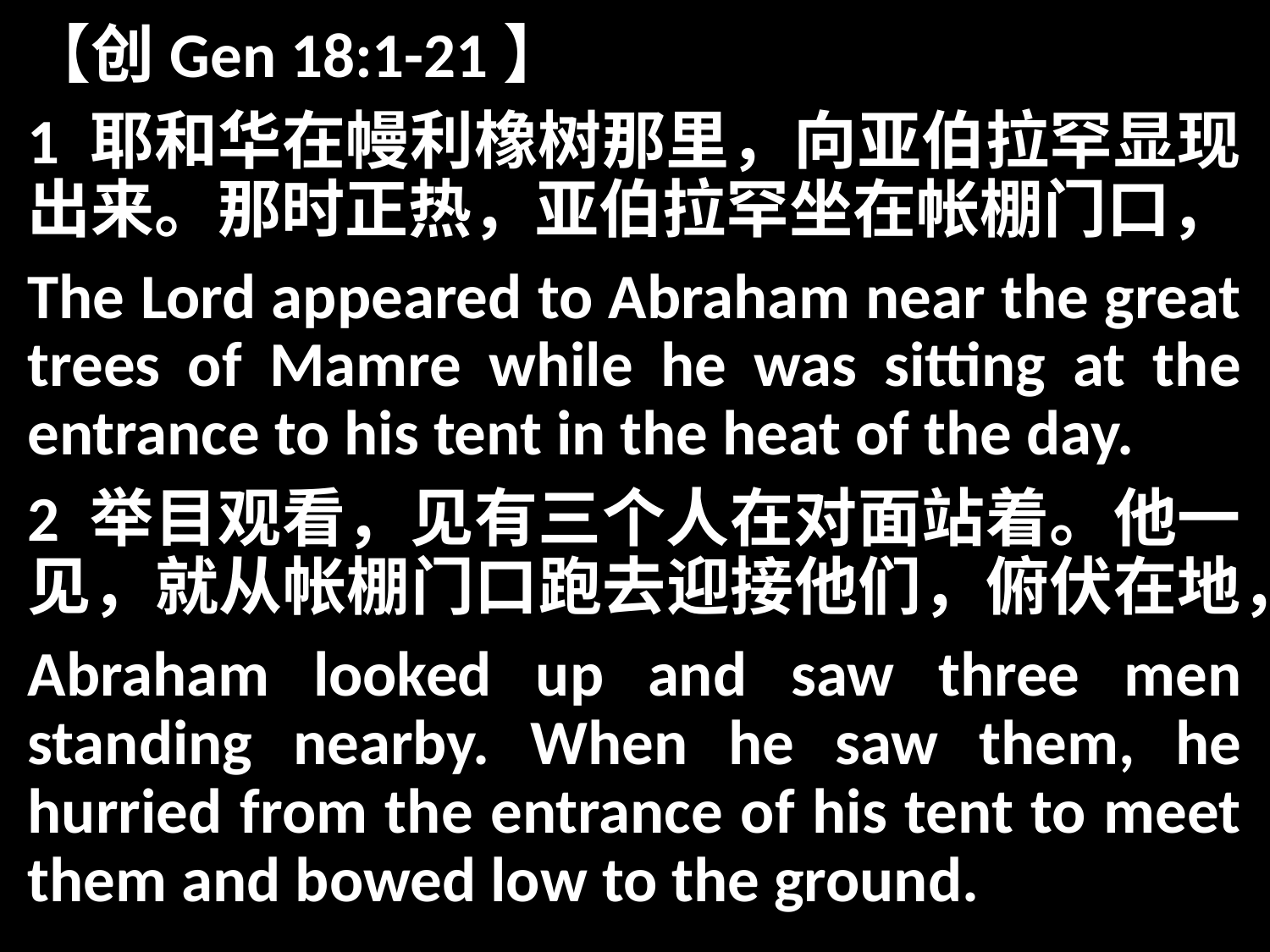

【创Gen 18:1-21】
1 耶和华在幔利橡树那里，向亚伯拉罕显现出来。那时正热，亚伯拉罕坐在帐棚门口，
The Lord appeared to Abraham near the great trees of Mamre while he was sitting at the entrance to his tent in the heat of the day.
2 举目观看，见有三个人在对面站着。他一见，就从帐棚门口跑去迎接他们，俯伏在地，
Abraham looked up and saw three men standing nearby. When he saw them, he hurried from the entrance of his tent to meet them and bowed low to the ground.